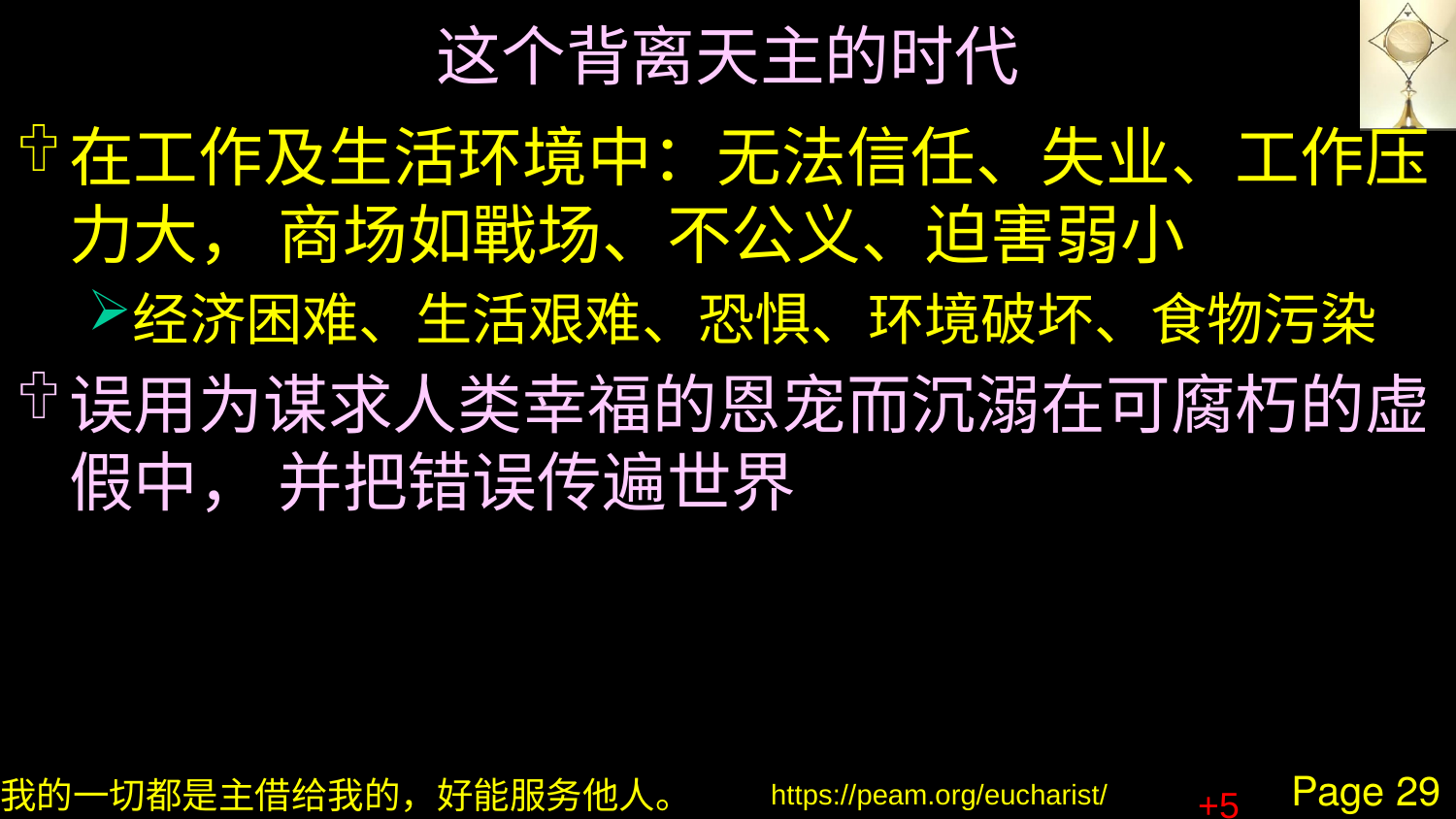

# 这个背离天主的时代
在工作及生活​​​​环境中：无法信任、失业、工作压力大， 商场如戰场、不公义、迫害弱小
经济困难、生活艰难、恐惧、环境破坏、食物污染
误用为谋求人类幸福的恩宠而沉溺在可腐朽的虚假中， 并把错误传遍世界
+5